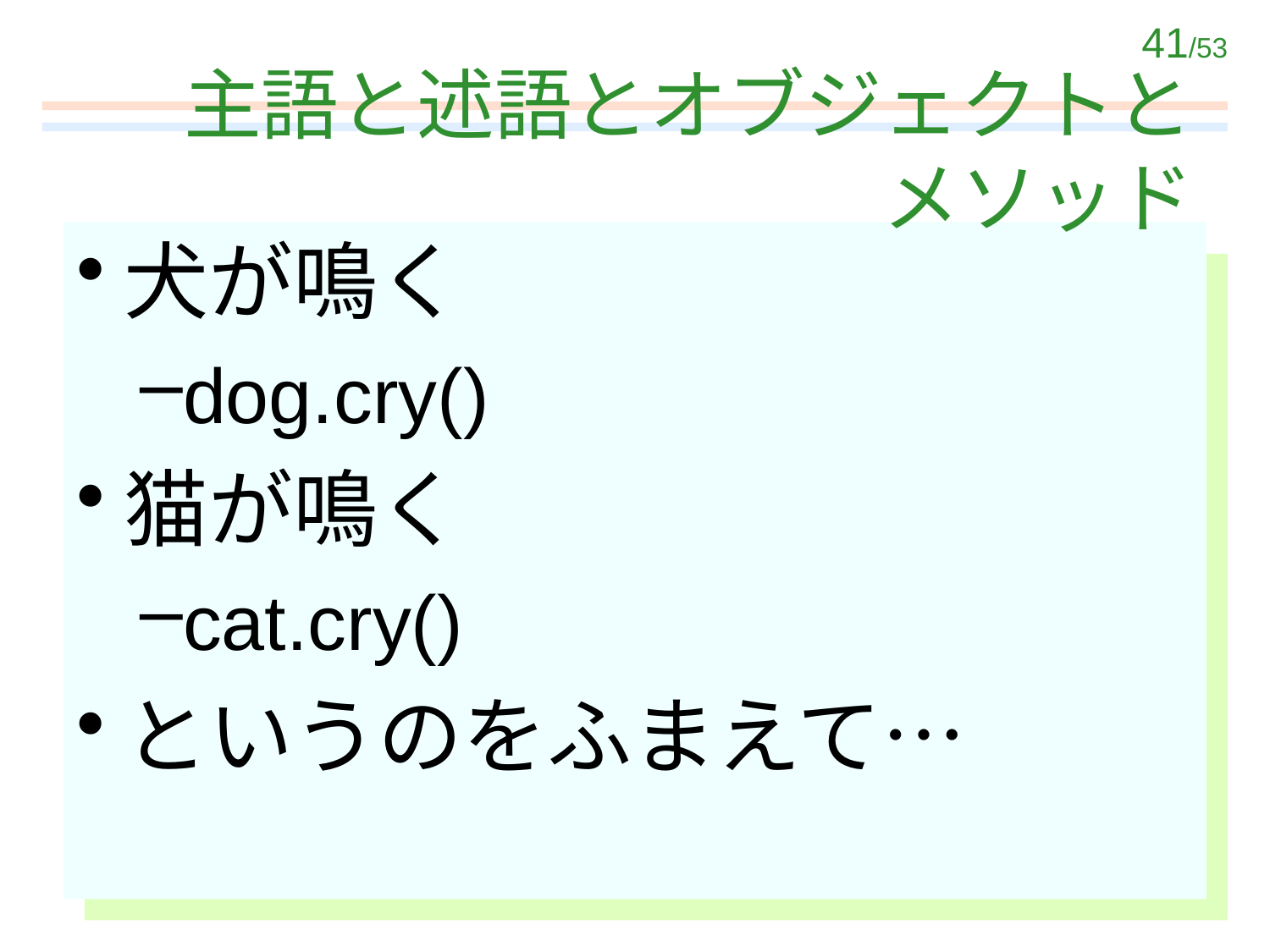

# 主語と述語とオブジェクトと メソッド
犬が鳴く
dog.cry()
猫が鳴く
cat.cry()
というのをふまえて…